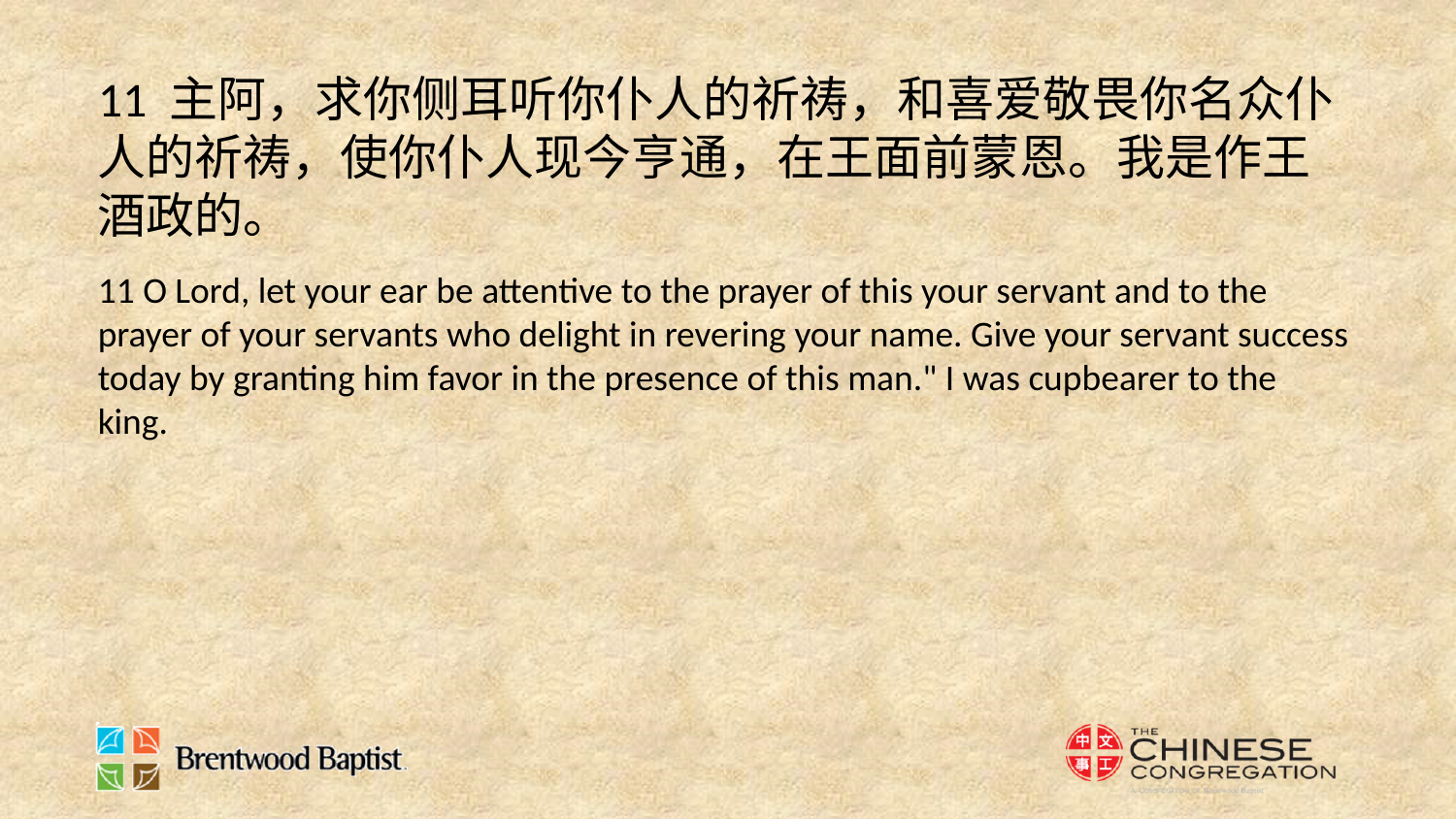

11 主阿，求你侧耳听你仆人的祈祷，和喜爱敬畏你名众仆人的祈祷，使你仆人现今亨通，在王面前蒙恩。我是作王酒政的。

11 O Lord, let your ear be attentive to the prayer of this your servant and to the prayer of your servants who delight in revering your name. Give your servant success today by granting him favor in the presence of this man." I was cupbearer to the king.